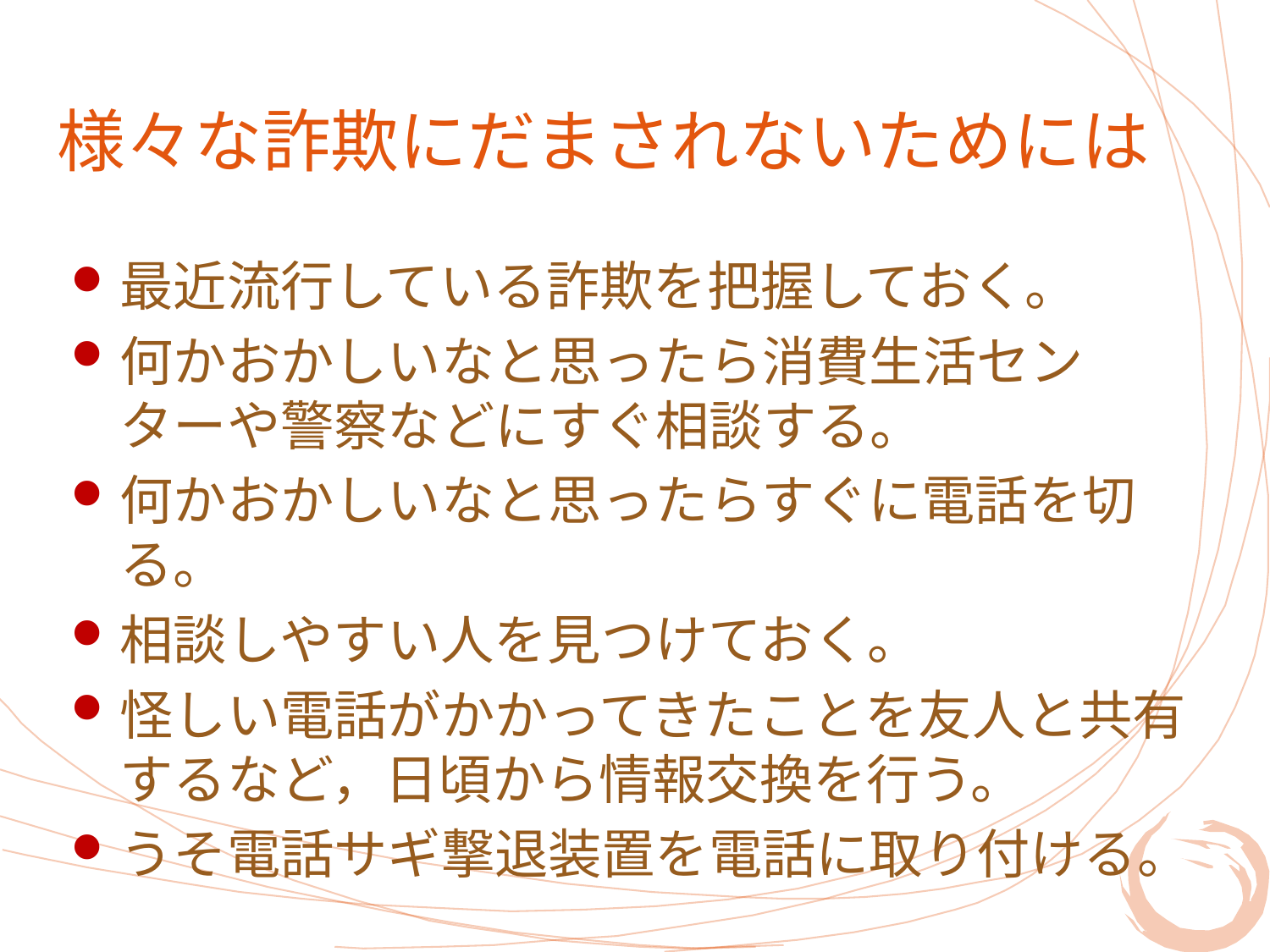

# 様々な詐欺にだまされないためには
最近流行している詐欺を把握しておく。
何かおかしいなと思ったら消費生活センターや警察などにすぐ相談する。
何かおかしいなと思ったらすぐに電話を切る。
相談しやすい人を見つけておく。
怪しい電話がかかってきたことを友人と共有するなど，日頃から情報交換を行う。
うそ電話サギ撃退装置を電話に取り付ける。